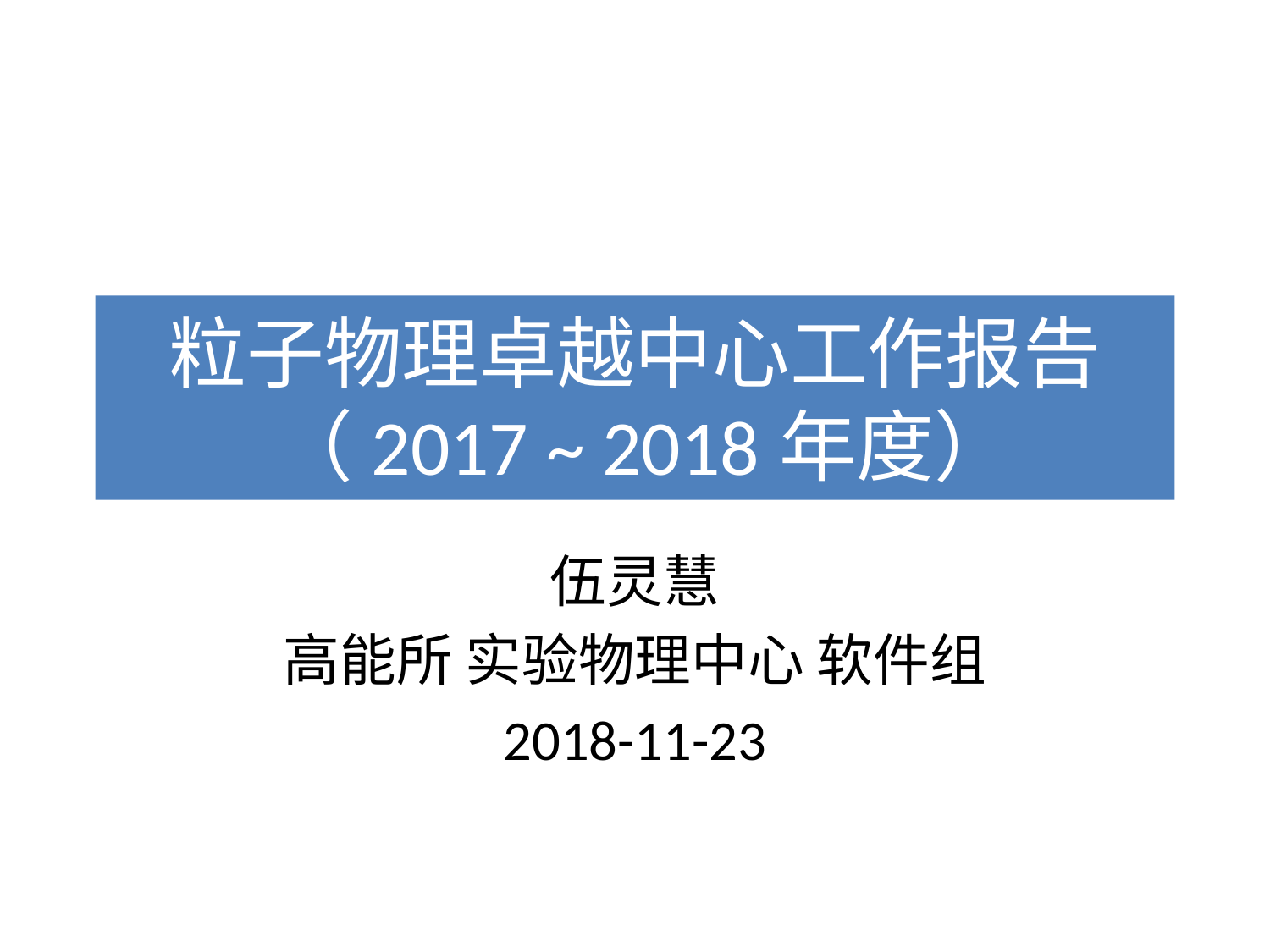

# 粒子物理卓越中心工作报告 （2017 ~ 2018年度）
伍灵慧
高能所 实验物理中心 软件组
2018-11-23